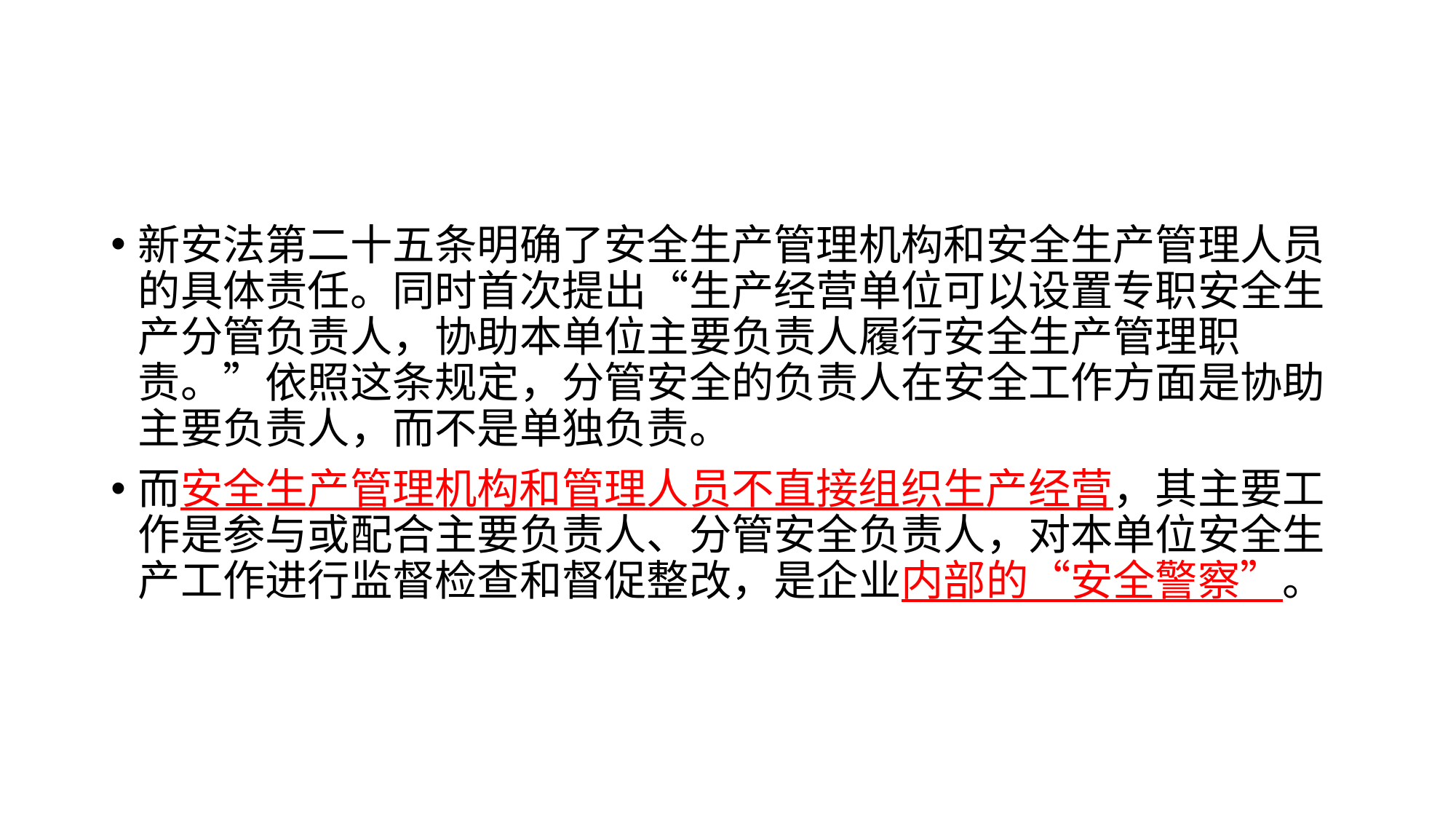

#
新安法第二十五条明确了安全生产管理机构和安全生产管理人员的具体责任。同时首次提出“生产经营单位可以设置专职安全生产分管负责人，协助本单位主要负责人履行安全生产管理职责。”依照这条规定，分管安全的负责人在安全工作方面是协助主要负责人，而不是单独负责。
而安全生产管理机构和管理人员不直接组织生产经营，其主要工作是参与或配合主要负责人、分管安全负责人，对本单位安全生产工作进行监督检查和督促整改，是企业内部的“安全警察”。
99